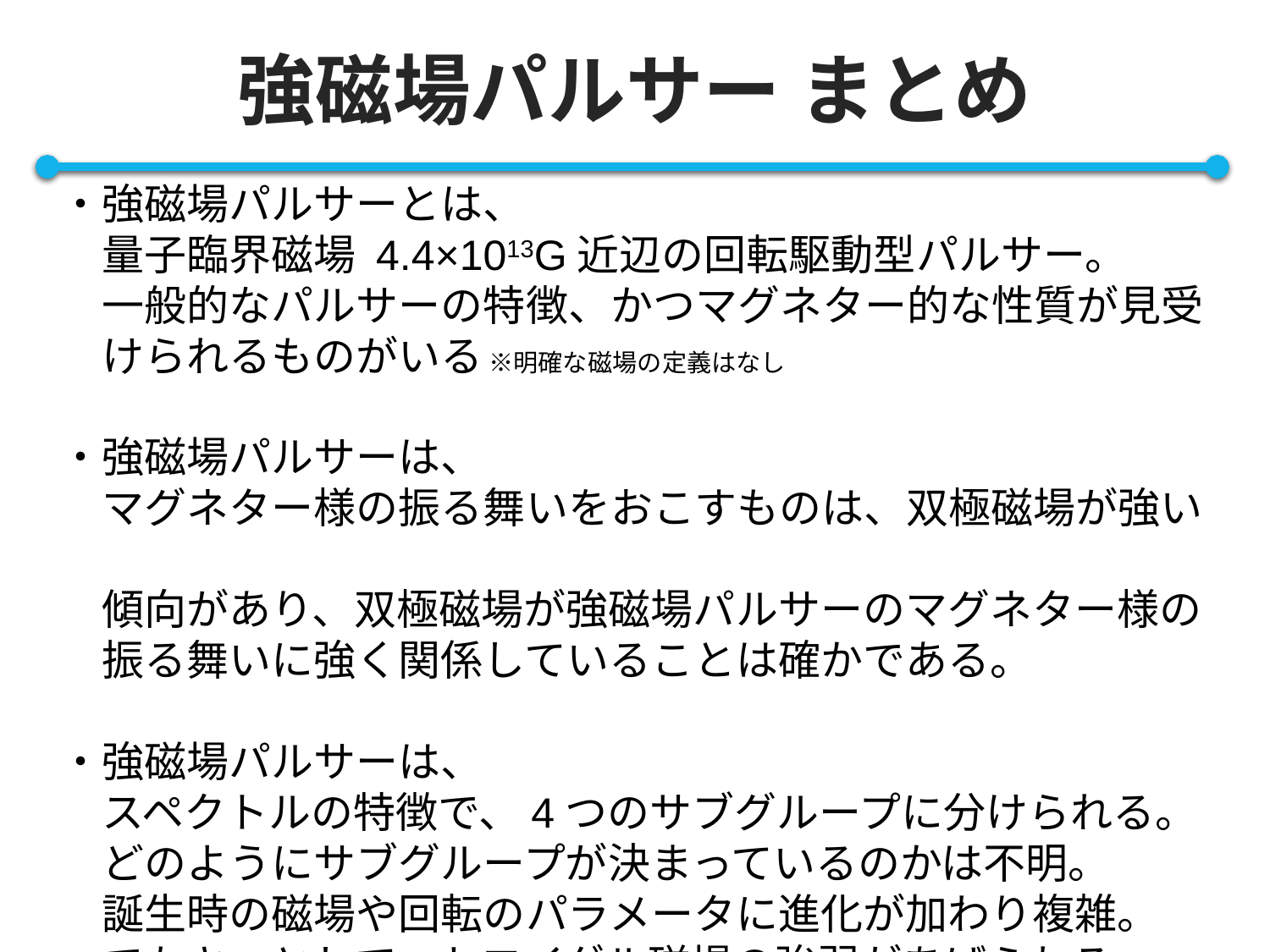

# 強磁場パルサー まとめ
・強磁場パルサーとは、
　量子臨界磁場 4.4×1013G近辺の回転駆動型パルサー。
　一般的なパルサーの特徴、かつマグネター的な性質が見受
　けられるものがいる ※明確な磁場の定義はなし
・強磁場パルサーは、
　マグネター様の振る舞いをおこすものは、双極磁場が強い
　傾向があり、双極磁場が強磁場パルサーのマグネター様の
　振る舞いに強く関係していることは確かである。

・強磁場パルサーは、
　スペクトルの特徴で、4つのサブグループに分けられる。
　どのようにサブグループが決まっているのかは不明。
　誕生時の磁場や回転のパラメータに進化が加わり複雑。
　でもキーとして、トロイダル磁場の強弱があげられる。